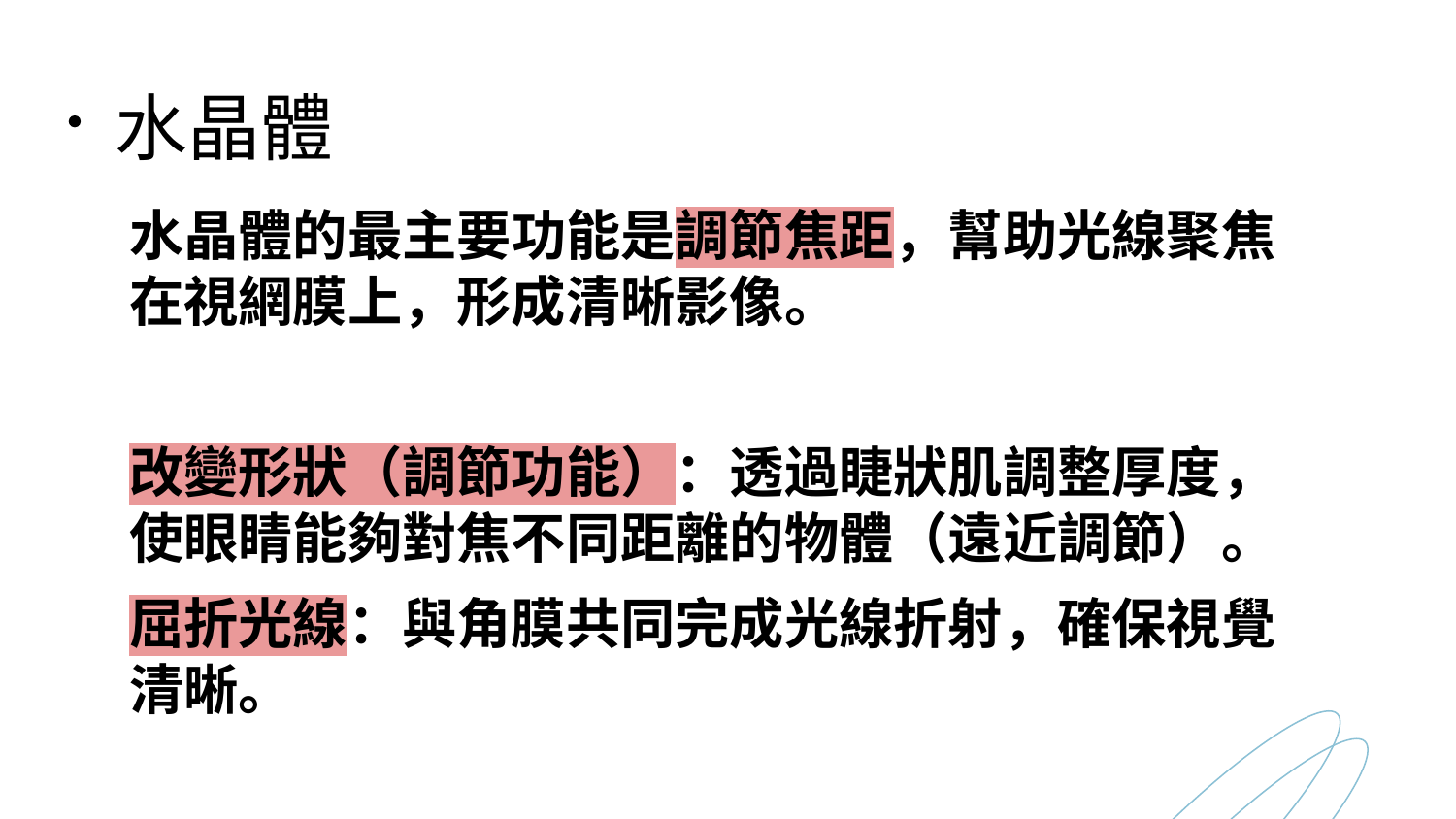

# 水晶體
水晶體的最主要功能是調節焦距，幫助光線聚焦在視網膜上，形成清晰影像。

改變形狀（調節功能）：透過睫狀肌調整厚度，使眼睛能夠對焦不同距離的物體（遠近調節）。
屈折光線：與角膜共同完成光線折射，確保視覺清晰。